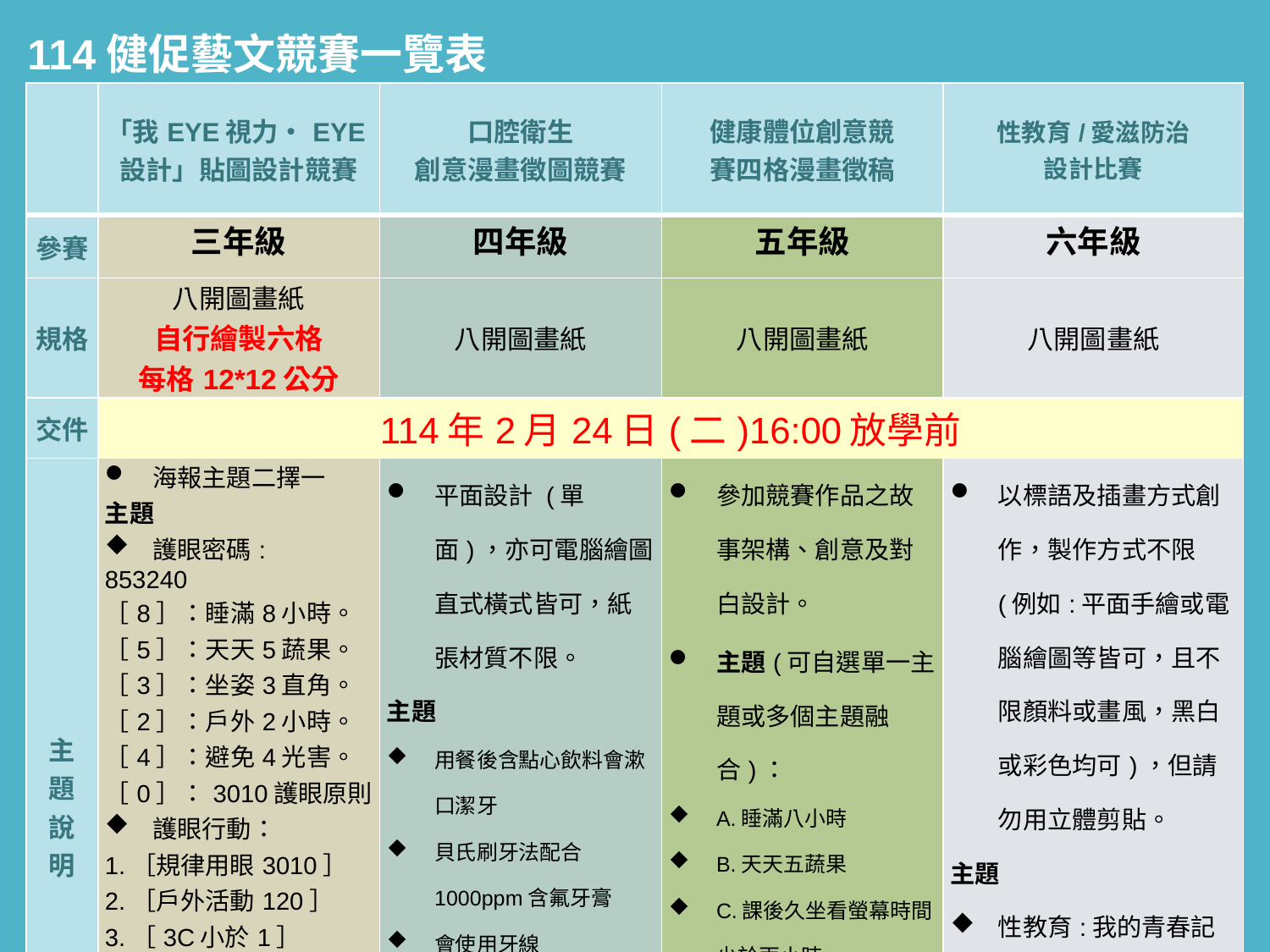

114健促藝文競賽一覽表
|  | 「我EYE視力‧EYE設計」貼圖設計競賽 | 口腔衛生 創意漫畫徵圖競賽 | 健康體位創意競 賽四格漫畫徵稿 | 性教育/愛滋防治 設計比賽 |
| --- | --- | --- | --- | --- |
| 參賽 | 三年級 | 四年級 | 五年級 | 六年級 |
| 規格 | 八開圖畫紙 自行繪製六格 每格12\*12公分 | 八開圖畫紙 | 八開圖畫紙 | 八開圖畫紙 |
| 交件 | 114年2月24日(二)16:00放學前 |  |  |  |
| 主 題 說 明 | 海報主題二擇一 主題 護眼密碼: 853240 ［8］：睡滿8小時。 ［5］：天天5蔬果。 ［3］：坐姿3直角。 ［2］：戶外2小時。 ［4］：避免4光害。 ［0］：3010護眼原則。 護眼行動： 1.［規律用眼3010］ 2.［戶外活動120］ 3.［3C小於1］ 4.［定期就醫］ 5.［均衡飲食］ 6.［充足睡眠］ | 平面設計 (單面)，亦可電腦繪圖。直式橫式皆可，紙張材質不限。 主題 用餐後含點心飲料會漱口潔牙 貝氏刷牙法配合1000ppm含氟牙膏 會使用牙線 第一大臼齒窩溝封填 定期看牙醫 | 參加競賽作品之故事架構、創意及對白設計。 主題(可自選單一主題或多個主題融合)： A.睡滿八小時 B.天天五蔬果 C.課後久坐看螢幕時間少於兩小時 D.天天運動一小時(至少) E.喝足白開水拒絕含糖飲料 | 以標語及插畫方式創作，製作方式不限(例如:平面手繪或電腦繪圖等皆可，且不限顏料或畫風，黑白或彩色均可)，但請勿用立體剪貼。 主題 性教育:我的青春記事 愛滋病防治與關懷 |